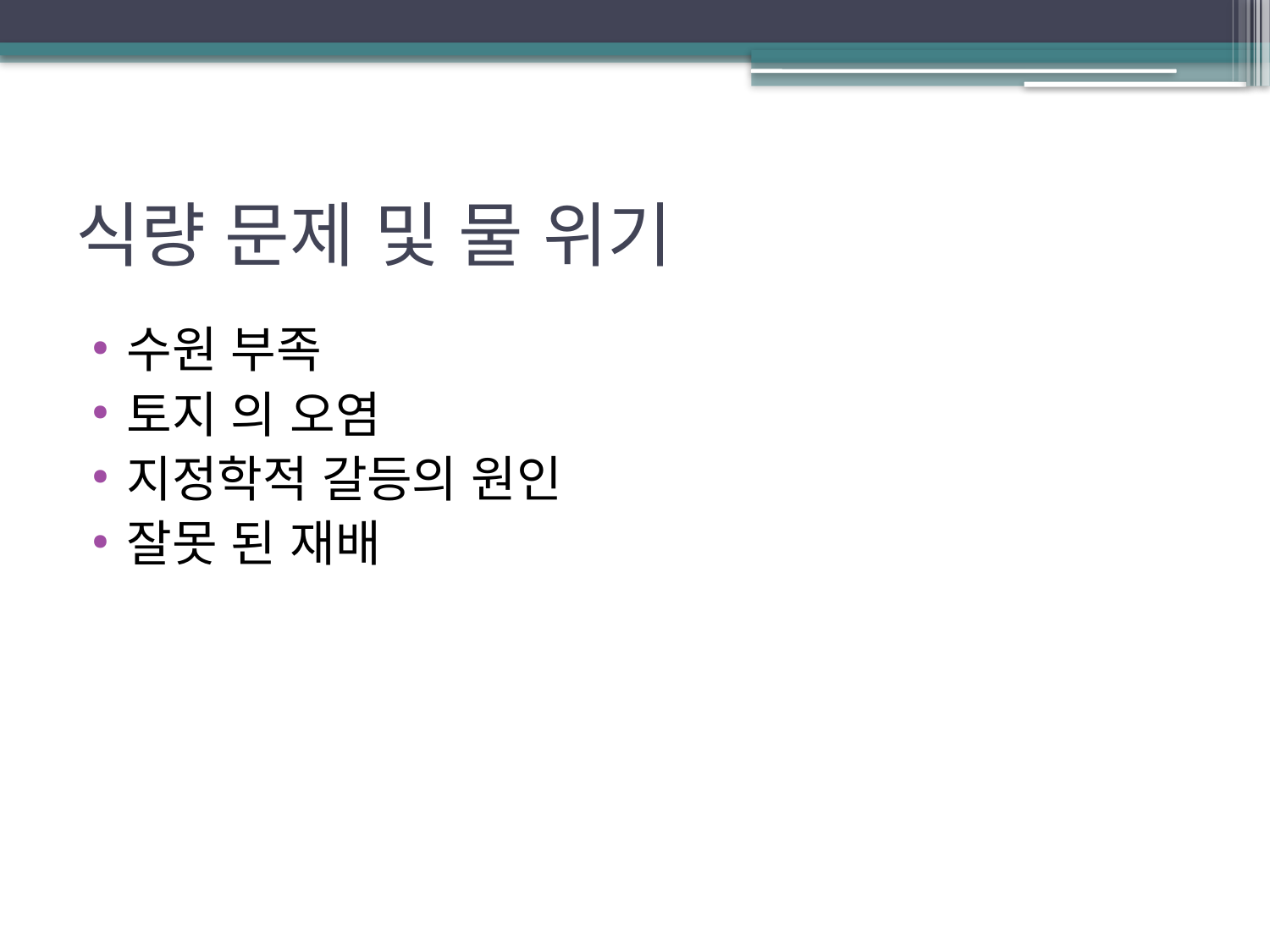

# 식량 문제 및 물 위기
수원 부족
토지 의 오염
지정학적 갈등의 원인
잘못 된 재배